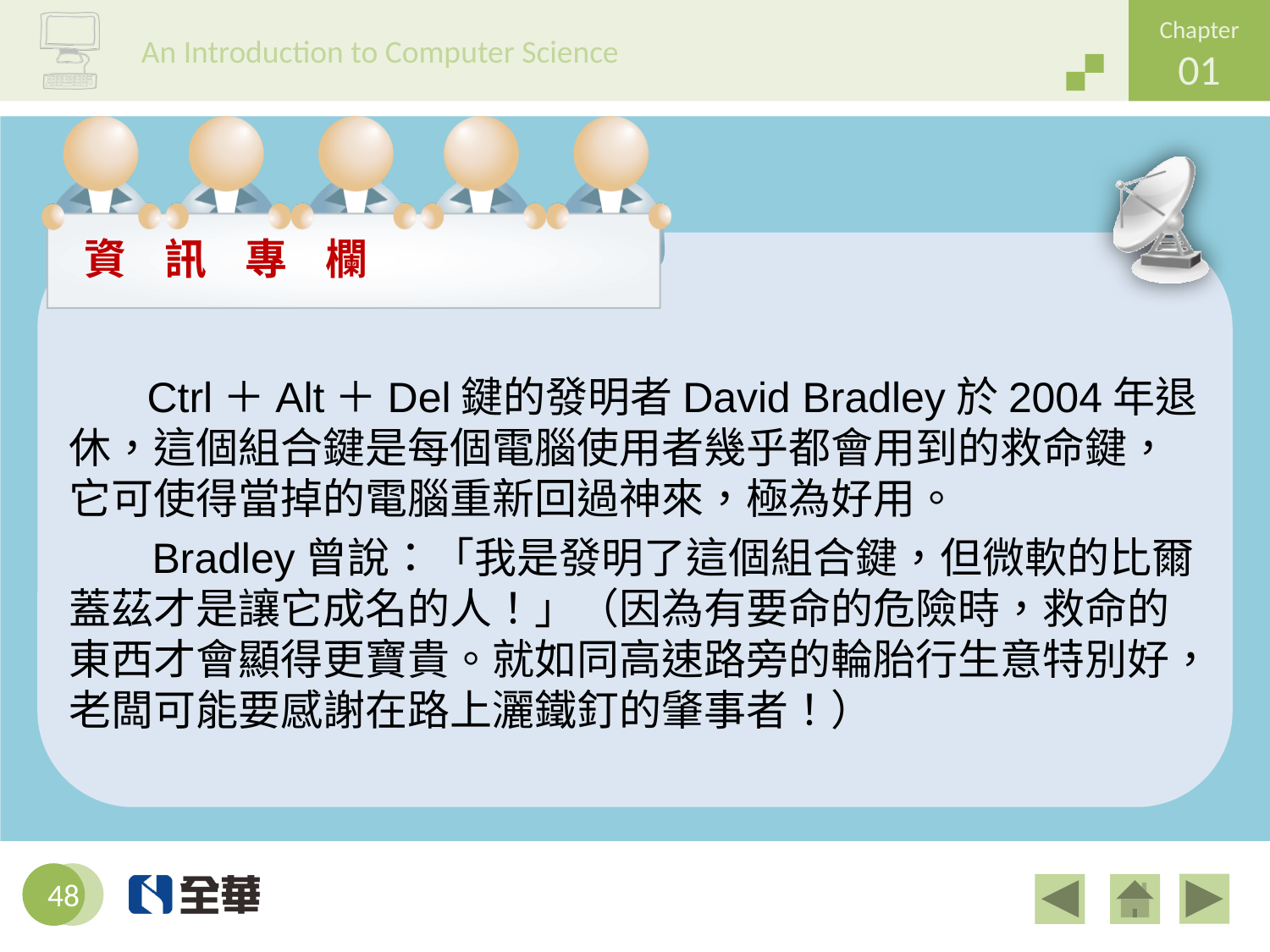

Ctrl＋Alt＋Del鍵的發明者David Bradley於2004年退休，這個組合鍵是每個電腦使用者幾乎都會用到的救命鍵，它可使得當掉的電腦重新回過神來，極為好用。
       Bradley曾說：「我是發明了這個組合鍵，但微軟的比爾蓋茲才是讓它成名的人！」（因為有要命的危險時，救命的東西才會顯得更寶貴。就如同高速路旁的輪胎行生意特別好，老闆可能要感謝在路上灑鐵釘的肇事者！）